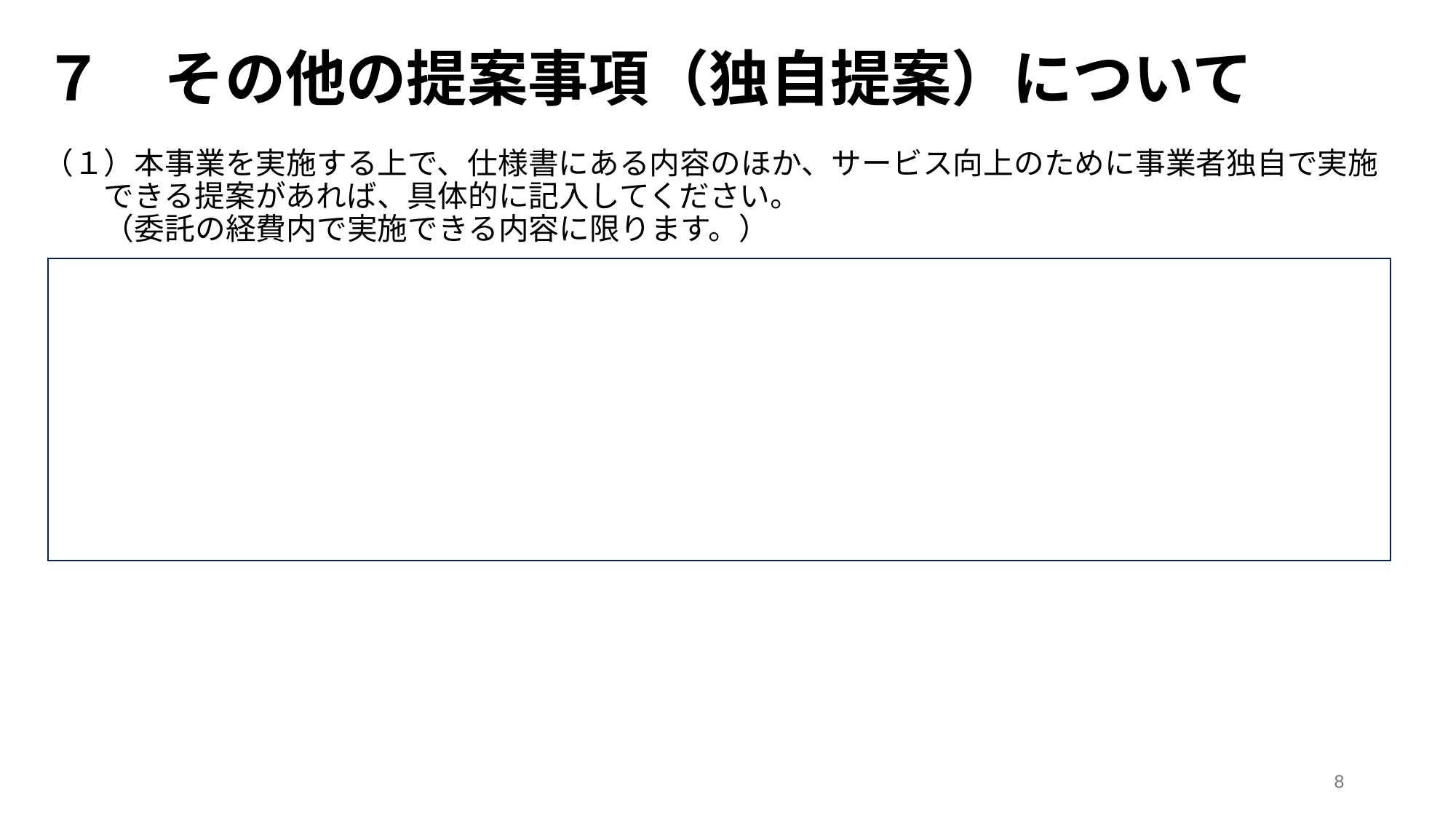

７　その他の提案事項（独自提案）について
# （１）本事業を実施する上で、仕様書にある内容のほか、サービス向上のために事業者独自で実施 　　できる提案があれば、具体的に記入してください。 　　（委託の経費内で実施できる内容に限ります。）

8